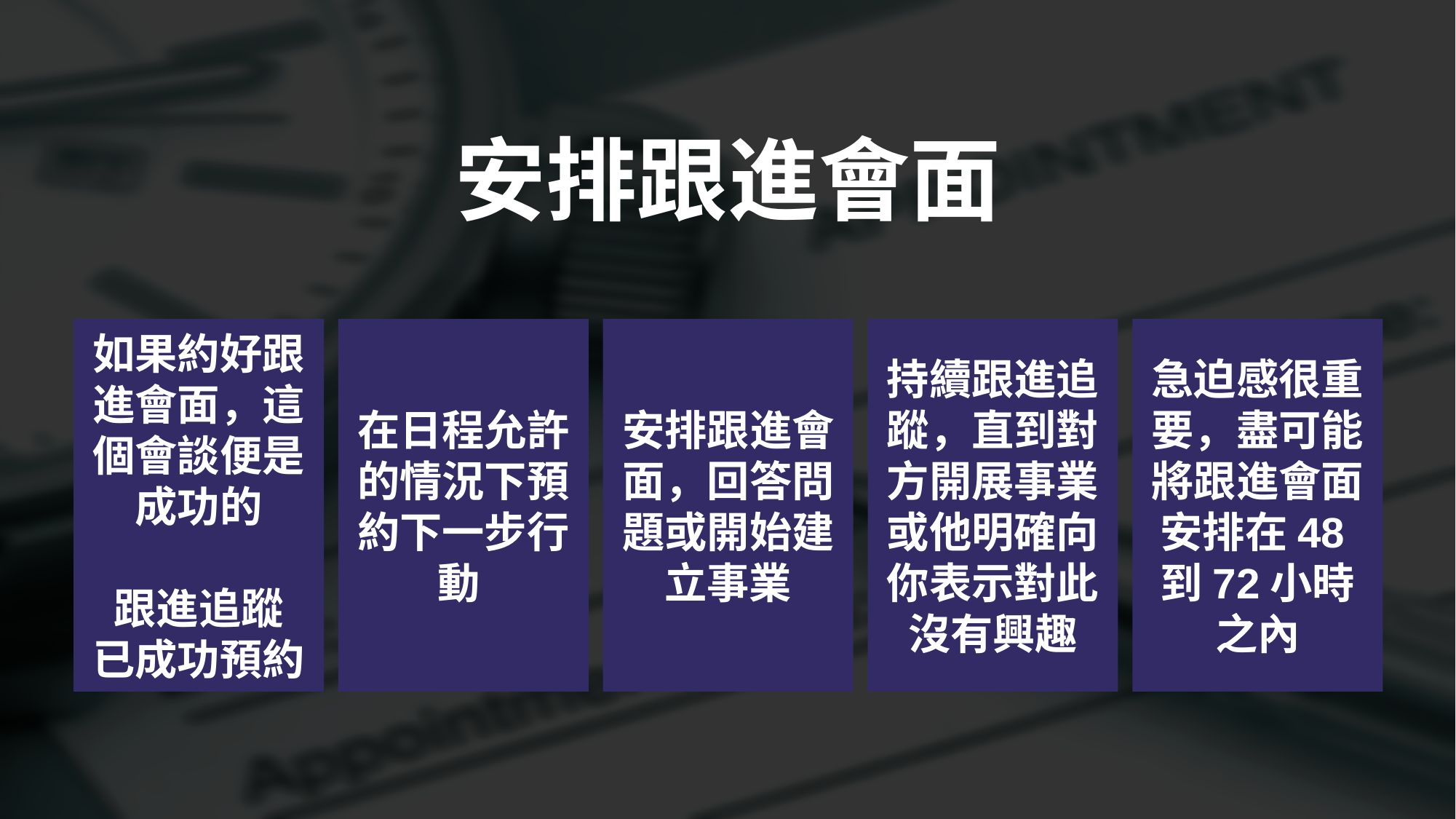

安排跟進會面
如果約好跟進會面，這個會談便是成功的

跟進追蹤
已成功預約
在日程允許的情況下預約下一步行動
安排跟進會面，回答問題或開始建立事業
持續跟進追蹤，直到對方開展事業或他明確向你表示對此沒有興趣
急迫感很重要，盡可能將跟進會面安排在48到72小時之內